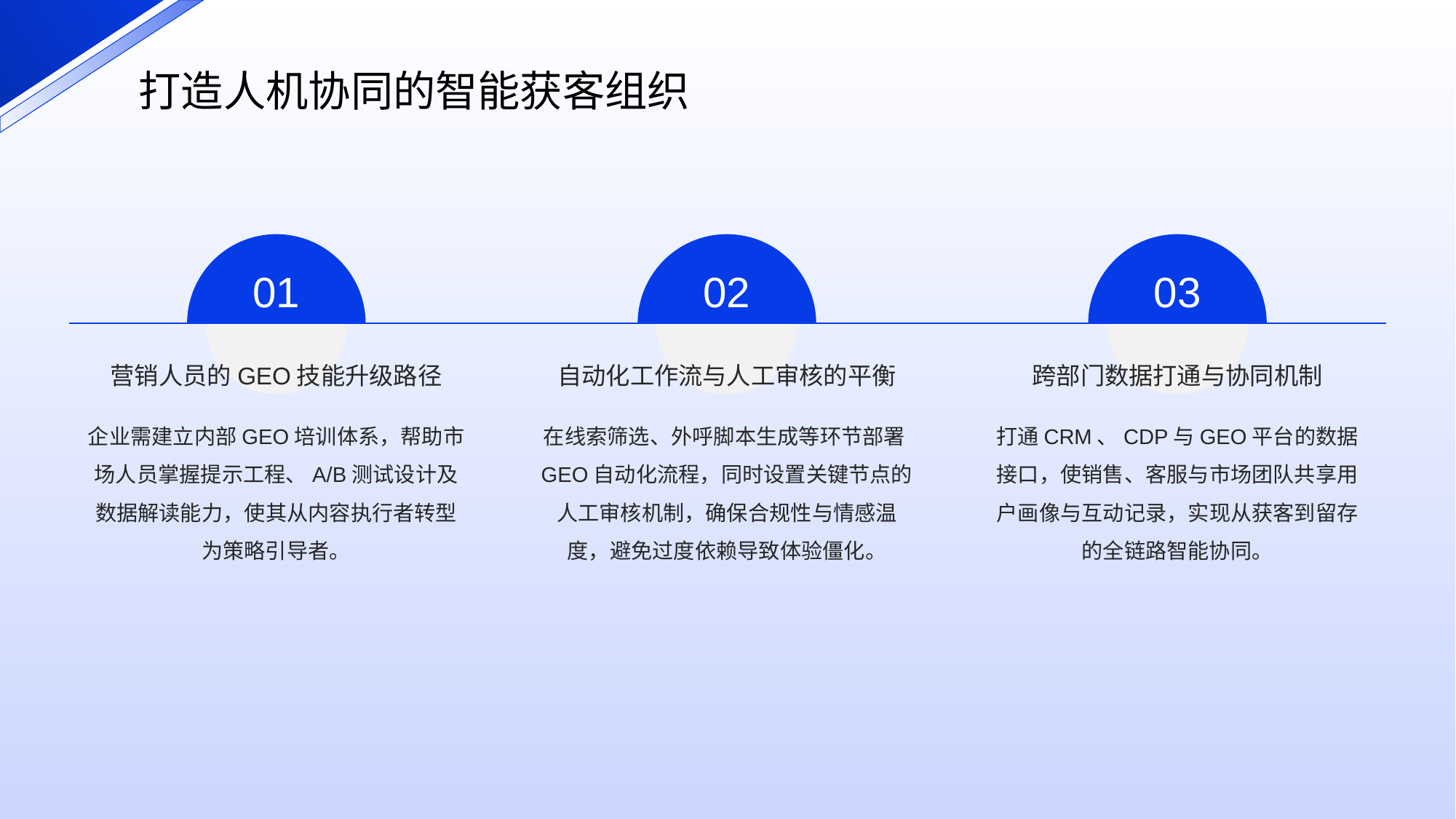

打造人机协同的智能获客组织

01
02
03
营销人员的GEO技能升级路径
自动化工作流与人工审核的平衡
跨部门数据打通与协同机制
企业需建立内部GEO培训体系，帮助市场人员掌握提示工程、A/B测试设计及数据解读能力，使其从内容执行者转型为策略引导者。
在线索筛选、外呼脚本生成等环节部署GEO自动化流程，同时设置关键节点的人工审核机制，确保合规性与情感温度，避免过度依赖导致体验僵化。
打通CRM、CDP与GEO平台的数据接口，使销售、客服与市场团队共享用户画像与互动记录，实现从获客到留存的全链路智能协同。